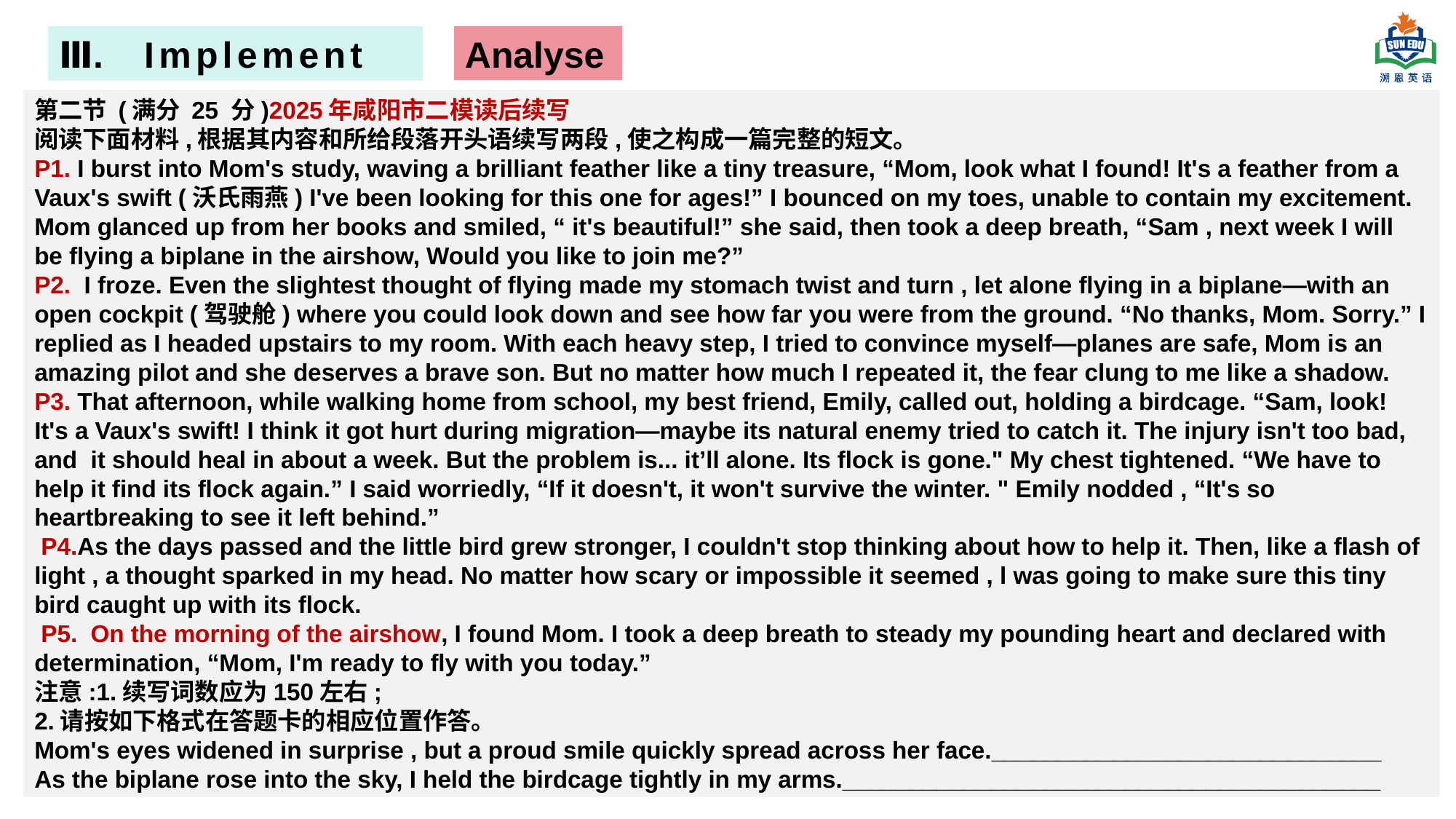

Ⅲ.    Implement
Analyse

第二节 (满分 25 分)2025年咸阳市二模读后续写
阅读下面材料,根据其内容和所给段落开头语续写两段,使之构成一篇完整的短文。
P1. I burst into Mom's study, waving a brilliant feather like a tiny treasure, “Mom, look what I found! It's a feather from a Vaux's swift (沃氏雨燕) I've been looking for this one for ages!” I bounced on my toes, unable to contain my excitement.
Mom glanced up from her books and smiled, “ it's beautiful!” she said, then took a deep breath, “Sam , next week I will be flying a biplane in the airshow, Would you like to join me?”
P2.  I froze. Even the slightest thought of flying made my stomach twist and turn , let alone flying in a biplane—with an open cockpit (驾驶舱) where you could look down and see how far you were from the ground. “No thanks, Mom. Sorry.” I replied as I headed upstairs to my room. With each heavy step, I tried to convince myself—planes are safe, Mom is an amazing pilot and she deserves a brave son. But no matter how much I repeated it, the fear clung to me like a shadow.
P3. That afternoon, while walking home from school, my best friend, Emily, called out, holding a birdcage. “Sam, look! It's a Vaux's swift! I think it got hurt during migration—maybe its natural enemy tried to catch it. The injury isn't too bad, and  it should heal in about a week. But the problem is... it’ll alone. Its flock is gone." My chest tightened. “We have to help it find its flock again.” I said worriedly, “If it doesn't, it won't survive the winter. " Emily nodded , “It's so heartbreaking to see it left behind.”
 P4.As the days passed and the little bird grew stronger, I couldn't stop thinking about how to help it. Then, like a flash of light , a thought sparked in my head. No matter how scary or impossible it seemed , l was going to make sure this tiny bird caught up with its flock.
 P5.  On the morning of the airshow, I found Mom. I took a deep breath to steady my pounding heart and declared with determination, “Mom, I'm ready to fly with you today.”
注意:1.续写词数应为150左右;
2.请按如下格式在答题卡的相应位置作答。
Mom's eyes widened in surprise , but a proud smile quickly spread across her face._____________________________
As the biplane rose into the sky, I held the birdcage tightly in my arms.________________________________________